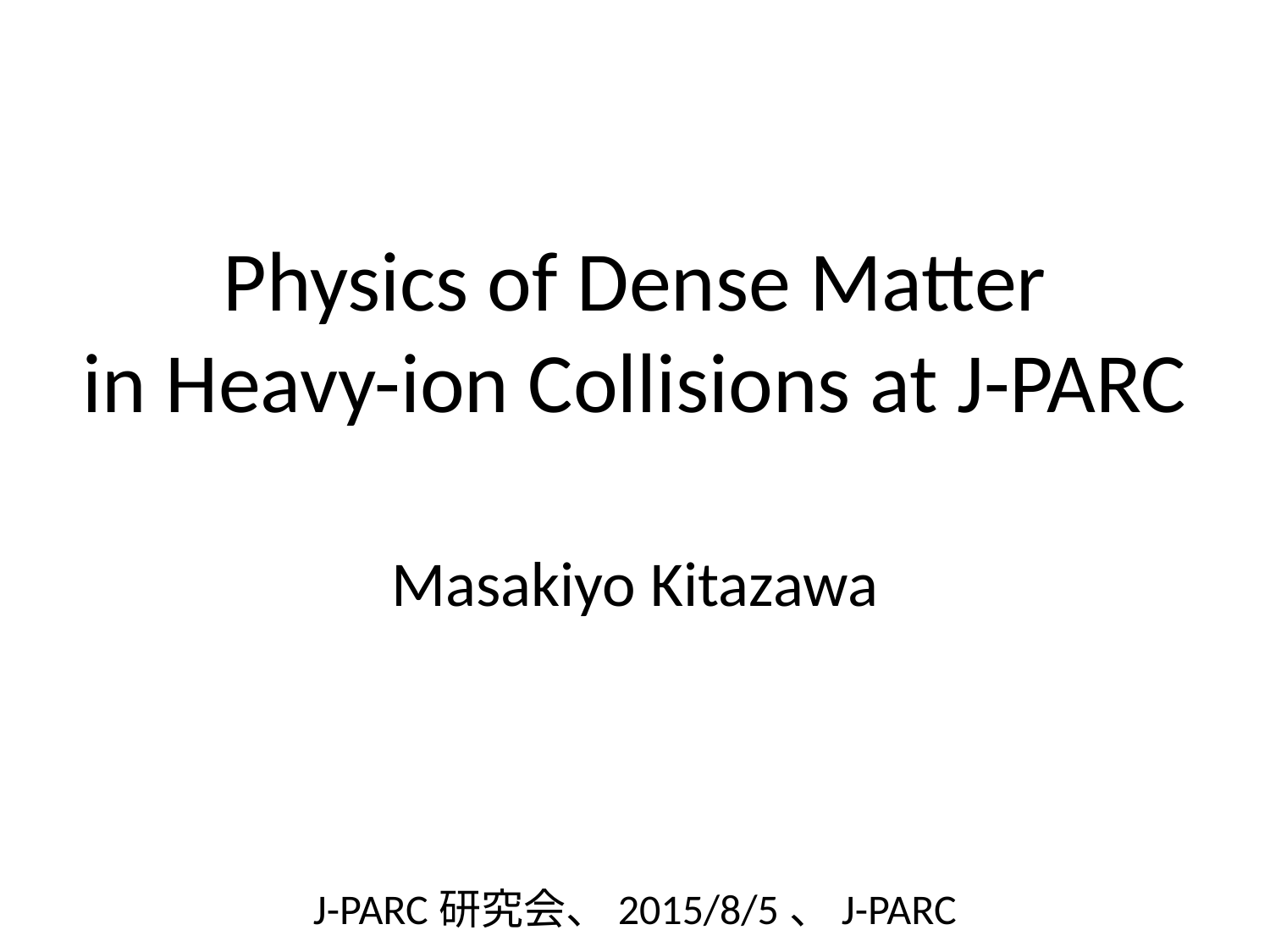

# Physics of Dense Matter in Heavy-ion Collisions at J-PARC
Masakiyo Kitazawa
J-PARC研究会、2015/8/5、J-PARC